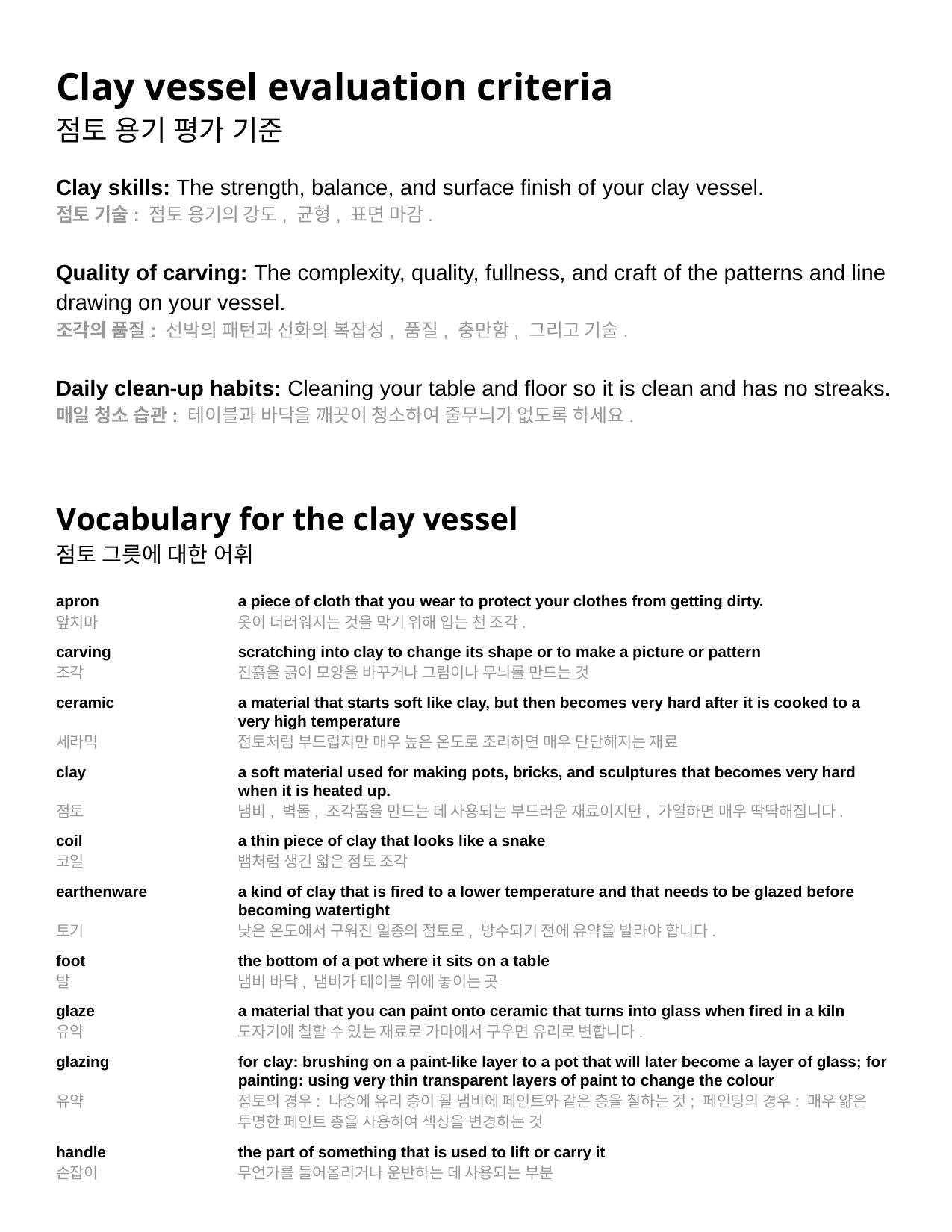

Clay vessel evaluation criteria
점토 용기 평가 기준

Clay skills: The strength, balance, and surface finish of your clay vessel.
점토 기술: 점토 용기의 강도, 균형, 표면 마감.

Quality of carving: The complexity, quality, fullness, and craft of the patterns and line drawing on your vessel.
조각의 품질: 선박의 패턴과 선화의 복잡성, 품질, 충만함, 그리고 기술.

Daily clean-up habits: Cleaning your table and floor so it is clean and has no streaks.
매일 청소 습관: 테이블과 바닥을 깨끗이 청소하여 줄무늬가 없도록 하세요.

Vocabulary for the clay vessel
점토 그릇에 대한 어휘

apron	a piece of cloth that you wear to protect your clothes from getting dirty.
앞치마	옷이 더러워지는 것을 막기 위해 입는 천 조각.
carving	scratching into clay to change its shape or to make a picture or pattern
조각	진흙을 긁어 모양을 바꾸거나 그림이나 무늬를 만드는 것
ceramic	a material that starts soft like clay, but then becomes very hard after it is cooked to a very high temperature
세라믹	점토처럼 부드럽지만 매우 높은 온도로 조리하면 매우 단단해지는 재료
clay	a soft material used for making pots, bricks, and sculptures that becomes very hard when it is heated up.
점토	냄비, 벽돌, 조각품을 만드는 데 사용되는 부드러운 재료이지만, 가열하면 매우 딱딱해집니다.
coil	a thin piece of clay that looks like a snake
코일	뱀처럼 생긴 얇은 점토 조각
earthenware	a kind of clay that is fired to a lower temperature and that needs to be glazed before becoming watertight
토기	낮은 온도에서 구워진 일종의 점토로, 방수되기 전에 유약을 발라야 합니다.
foot	the bottom of a pot where it sits on a table
발	냄비 바닥, 냄비가 테이블 위에 놓이는 곳
glaze	a material that you can paint onto ceramic that turns into glass when fired in a kiln
유약	도자기에 칠할 수 있는 재료로 가마에서 구우면 유리로 변합니다.
glazing	for clay: brushing on a paint-like layer to a pot that will later become a layer of glass; for painting: using very thin transparent layers of paint to change the colour
유약	점토의 경우: 나중에 유리 층이 될 냄비에 페인트와 같은 층을 칠하는 것; 페인팅의 경우: 매우 얇은 투명한 페인트 층을 사용하여 색상을 변경하는 것
handle	the part of something that is used to lift or carry it
손잡이	무언가를 들어올리거나 운반하는 데 사용되는 부분